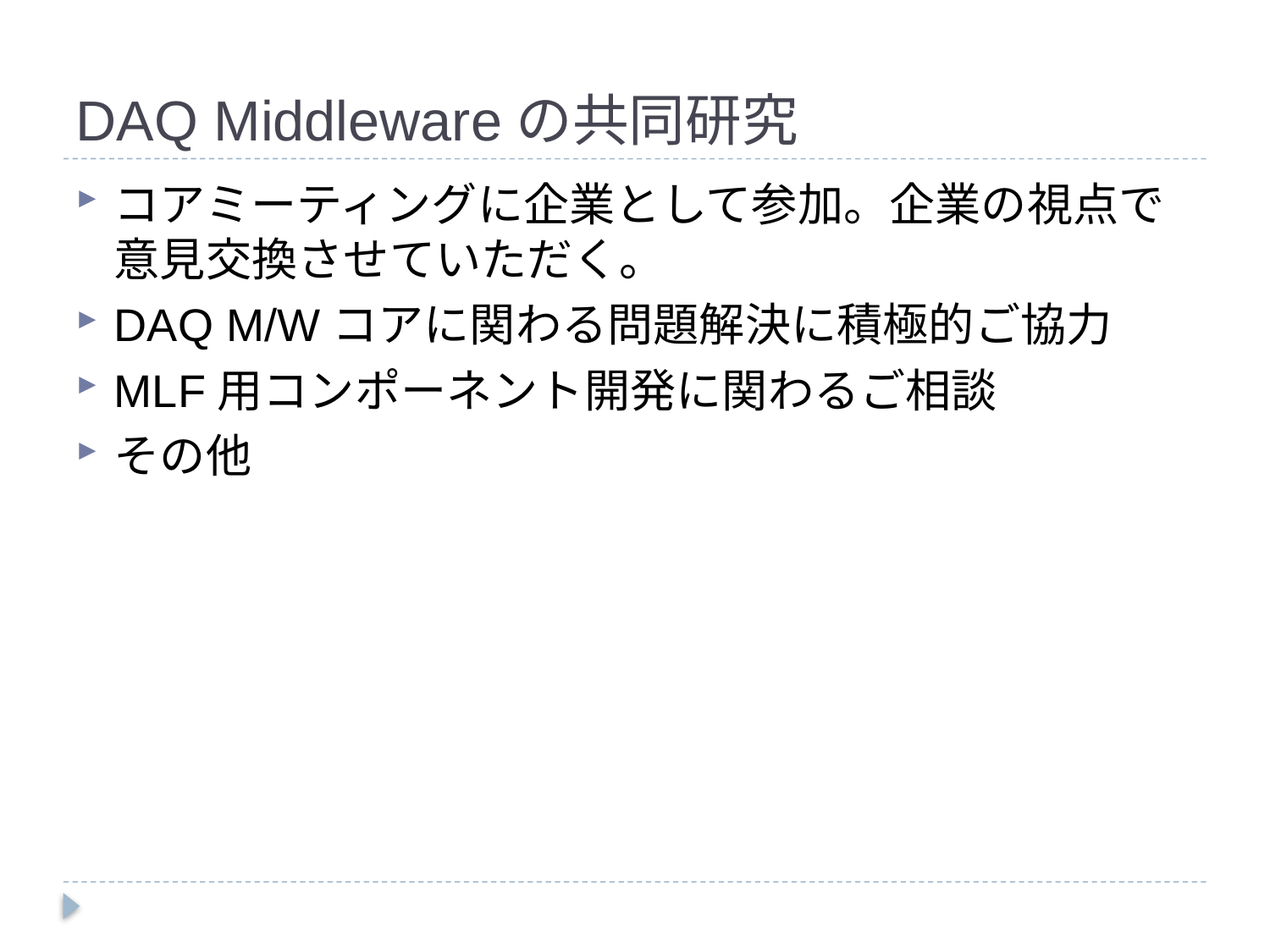

# DAQ Middlewareの共同研究
コアミーティングに企業として参加。企業の視点で意見交換させていただく。
DAQ M/Wコアに関わる問題解決に積極的ご協力
MLF用コンポーネント開発に関わるご相談
その他